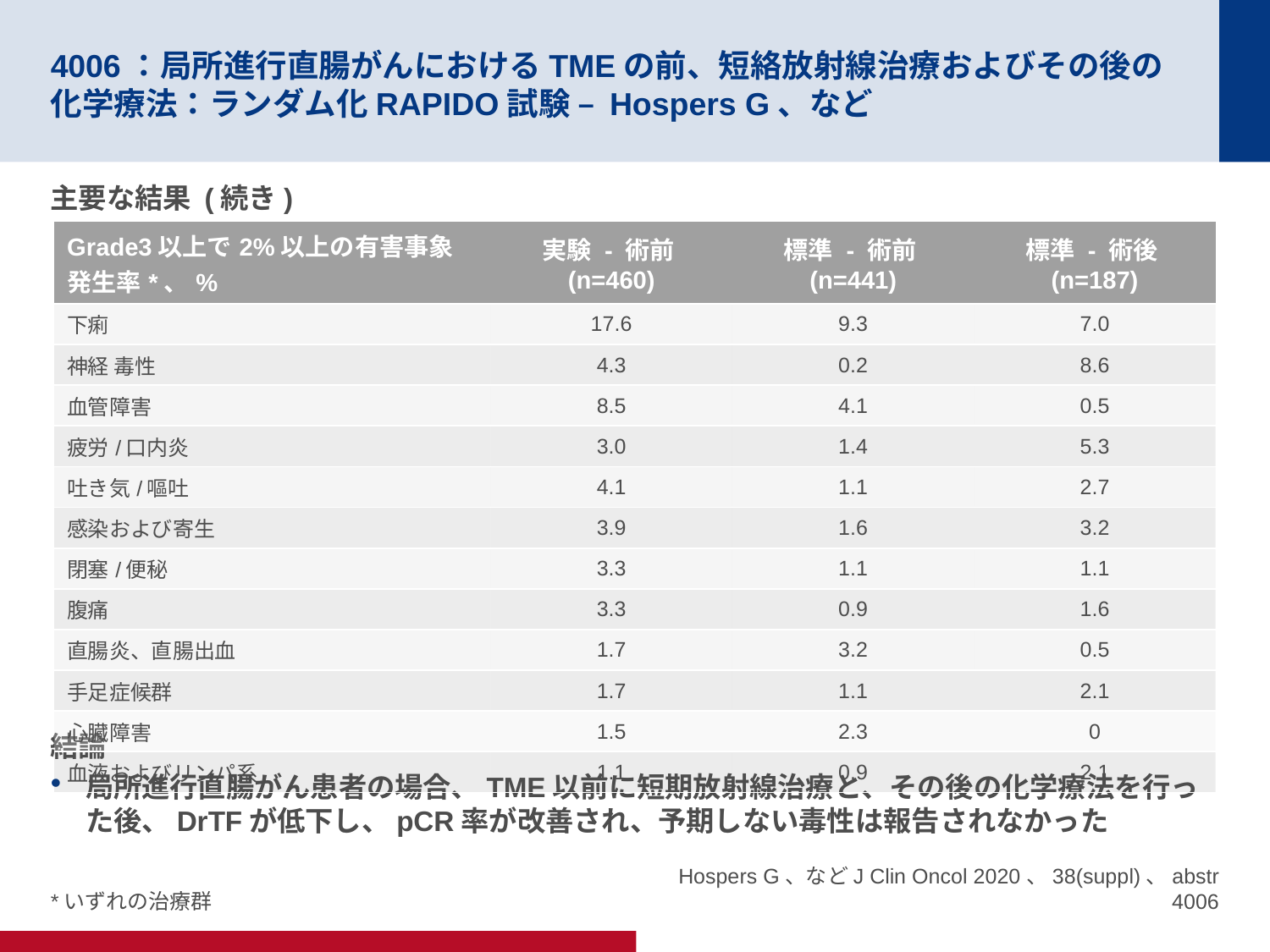

# 4006：局所進行直腸がんにおけるTMEの前、短絡放射線治療およびその後の化学療法：ランダム化RAPIDO試験 – Hospers G、など
主要な結果 (続き)
結論
局所進行直腸がん患者の場合、TME以前に短期放射線治療と、その後の化学療法を行った後、DrTFが低下し、pCR率が改善され、予期しない毒性は報告されなかった
| Grade3以上で2%以上の有害事象発生率\*、% | 実験 - 術前 (n=460) | 標準 - 術前 (n=441) | 標準 - 術後 (n=187) |
| --- | --- | --- | --- |
| 下痢 | 17.6 | 9.3 | 7.0 |
| 神経 毒性 | 4.3 | 0.2 | 8.6 |
| 血管障害 | 8.5 | 4.1 | 0.5 |
| 疲労/口内炎 | 3.0 | 1.4 | 5.3 |
| 吐き気/嘔吐 | 4.1 | 1.1 | 2.7 |
| 感染および寄生 | 3.9 | 1.6 | 3.2 |
| 閉塞/便秘 | 3.3 | 1.1 | 1.1 |
| 腹痛 | 3.3 | 0.9 | 1.6 |
| 直腸炎、直腸出血 | 1.7 | 3.2 | 0.5 |
| 手足症候群 | 1.7 | 1.1 | 2.1 |
| 心臓障害 | 1.5 | 2.3 | 0 |
| 血液およびリンパ系 | 1.1 | 0.9 | 2.1 |
*いずれの治療群
Hospers G、などJ Clin Oncol 2020、38(suppl)、abstr 4006